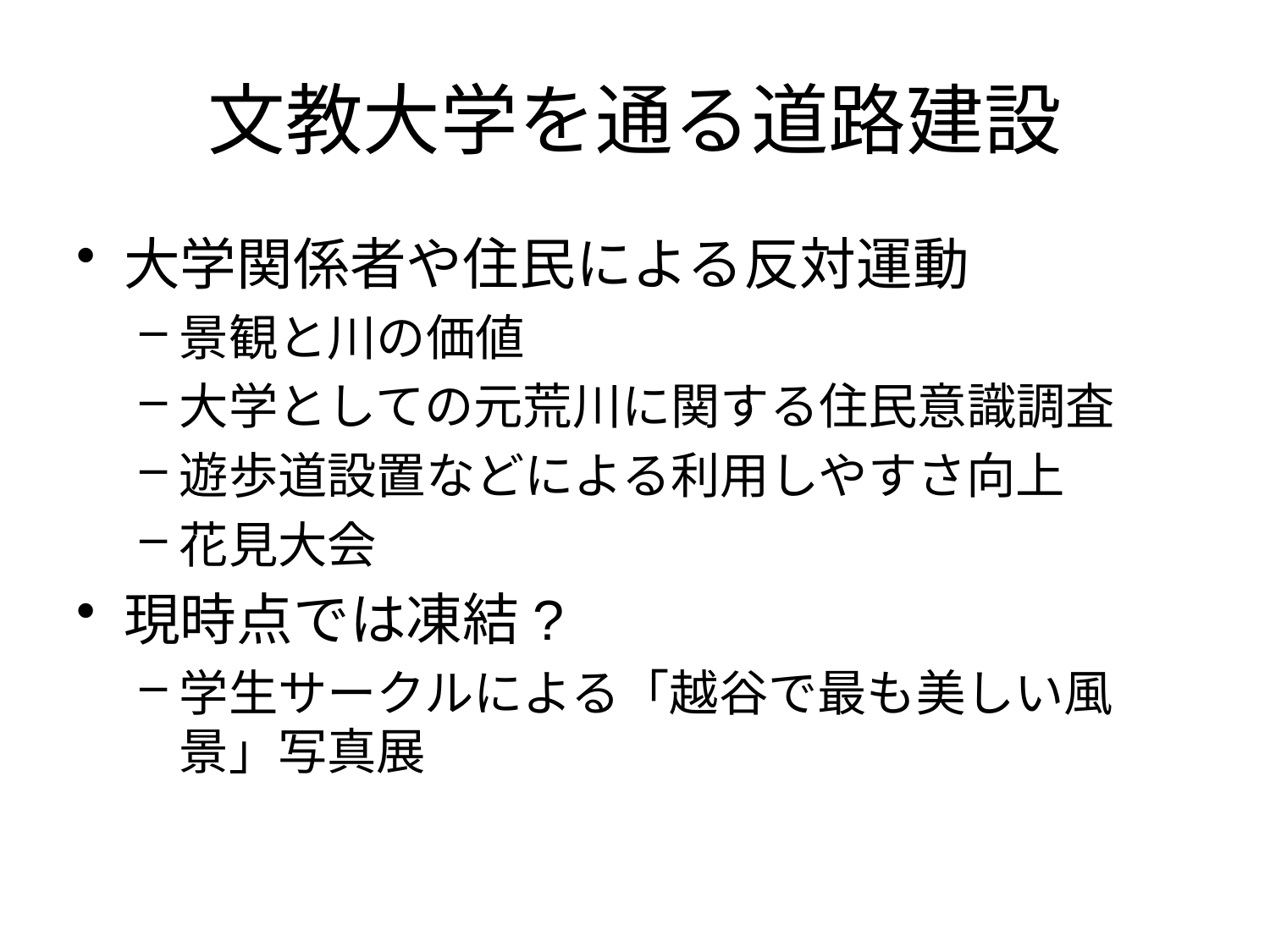

# 文教大学を通る道路建設
大学関係者や住民による反対運動
景観と川の価値
大学としての元荒川に関する住民意識調査
遊歩道設置などによる利用しやすさ向上
花見大会
現時点では凍結?
学生サークルによる「越谷で最も美しい風景」写真展